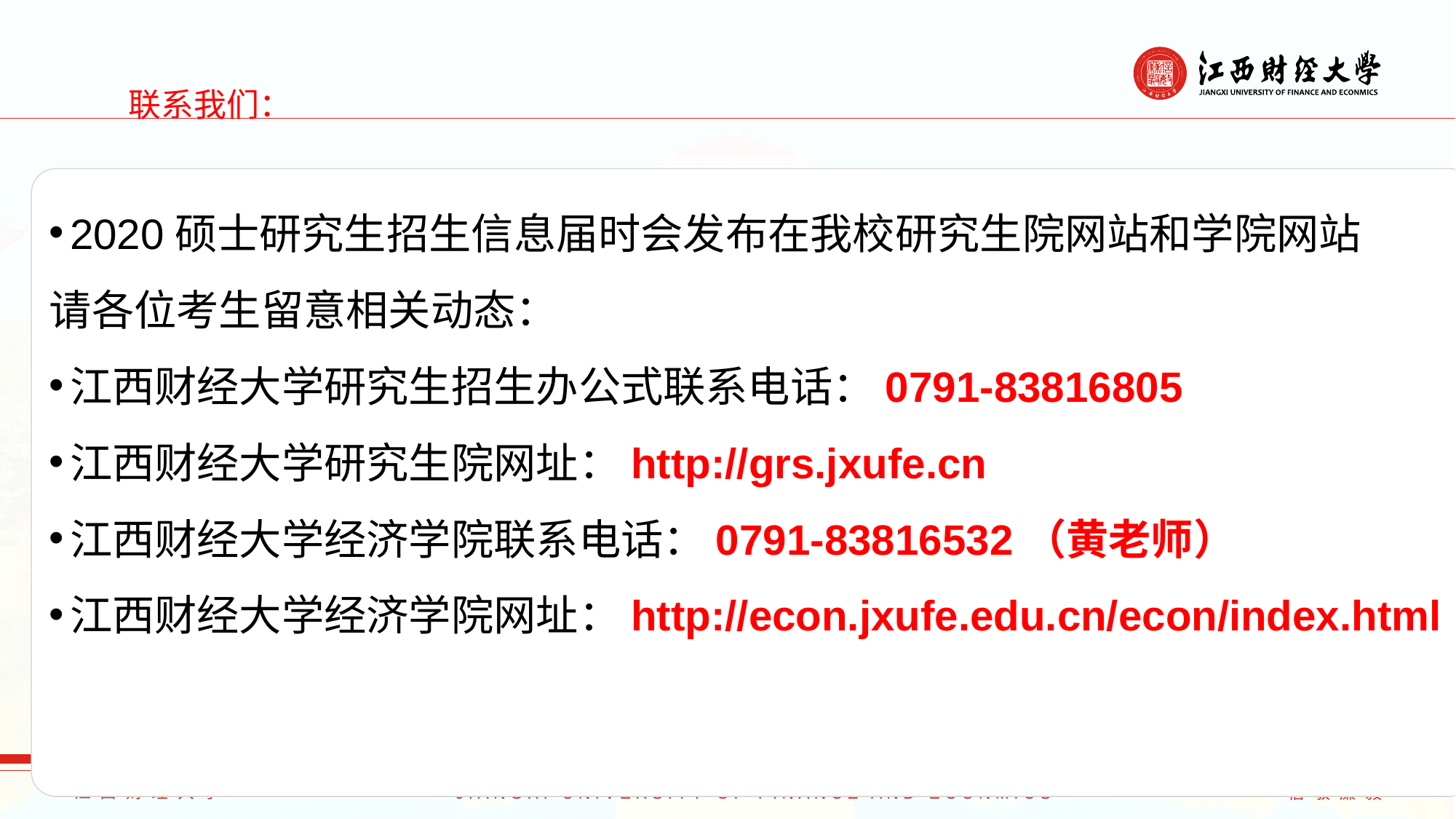

# 联系我们：
2020硕士研究生招生信息届时会发布在我校研究生院网站和学院网站
请各位考生留意相关动态：
江西财经大学研究生招生办公式联系电话：0791-83816805
江西财经大学研究生院网址：http://grs.jxufe.cn
江西财经大学经济学院联系电话：0791-83816532（黄老师）
江西财经大学经济学院网址：http://econ.jxufe.edu.cn/econ/index.html